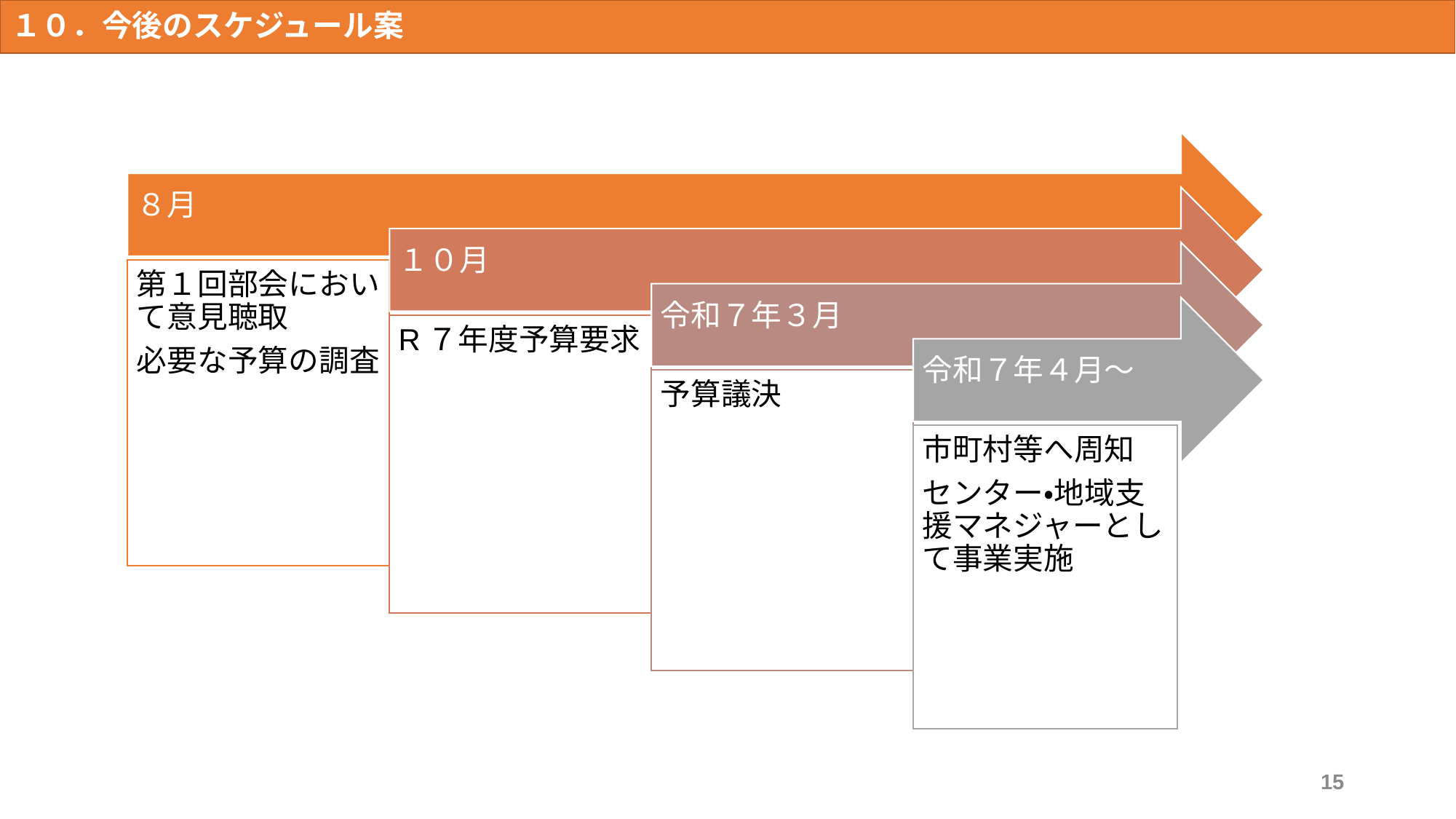

１０．今後のスケジュール案
８月
第１回部会において意見聴取
必要な予算の調査
１０月
R７年度予算要求
令和７年３月
予算議決
令和７年４月～
市町村等へ周知
センター・地域支援マネジャーとして事業実施
15